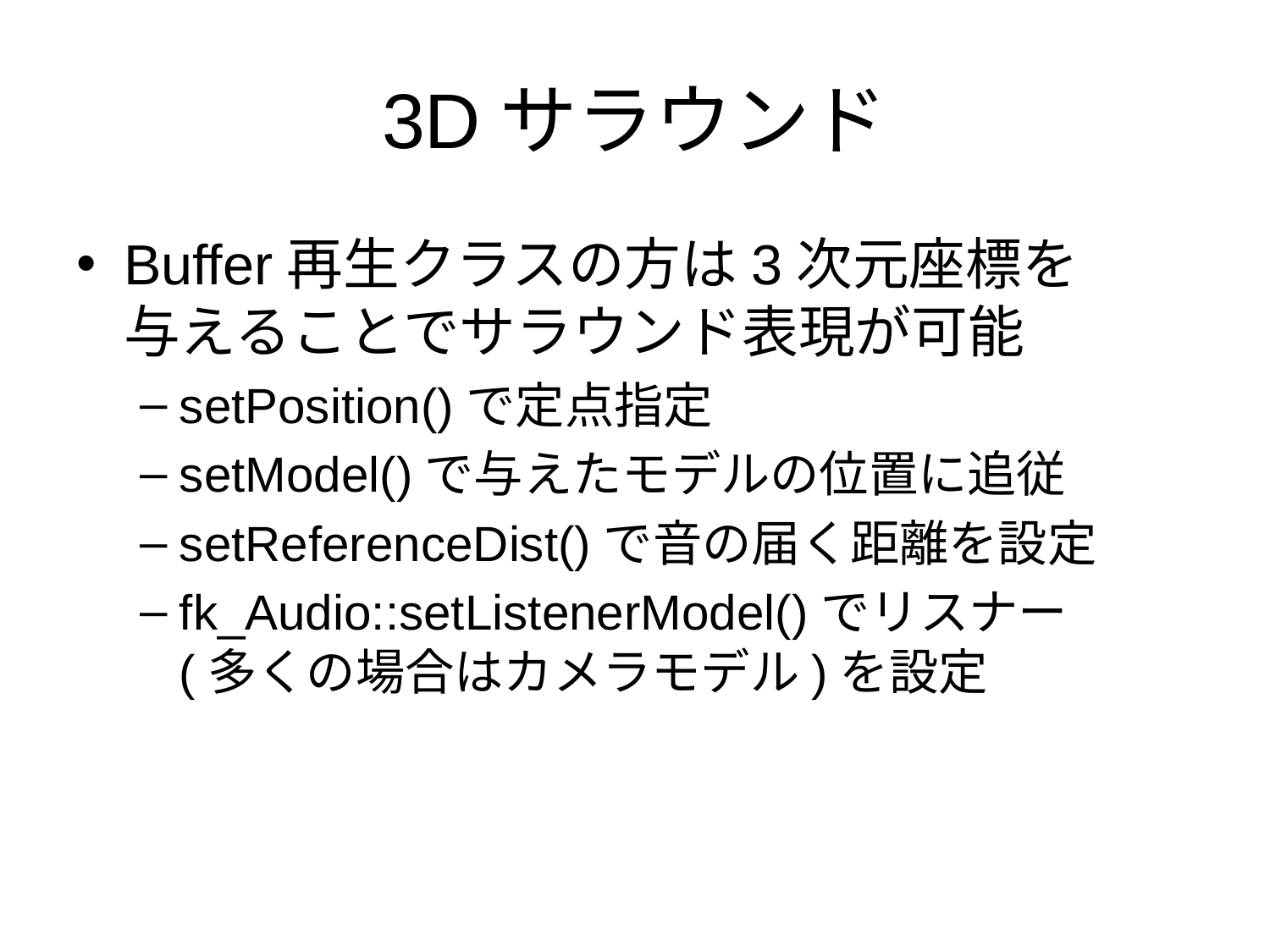

# 3Dサラウンド
Buffer再生クラスの方は3次元座標を
与えることでサラウンド表現が可能
setPosition()で定点指定
setModel()で与えたモデルの位置に追従
setReferenceDist()で音の届く距離を設定
fk_Audio::setListenerModel()でリスナー
(多くの場合はカメラモデル)を設定